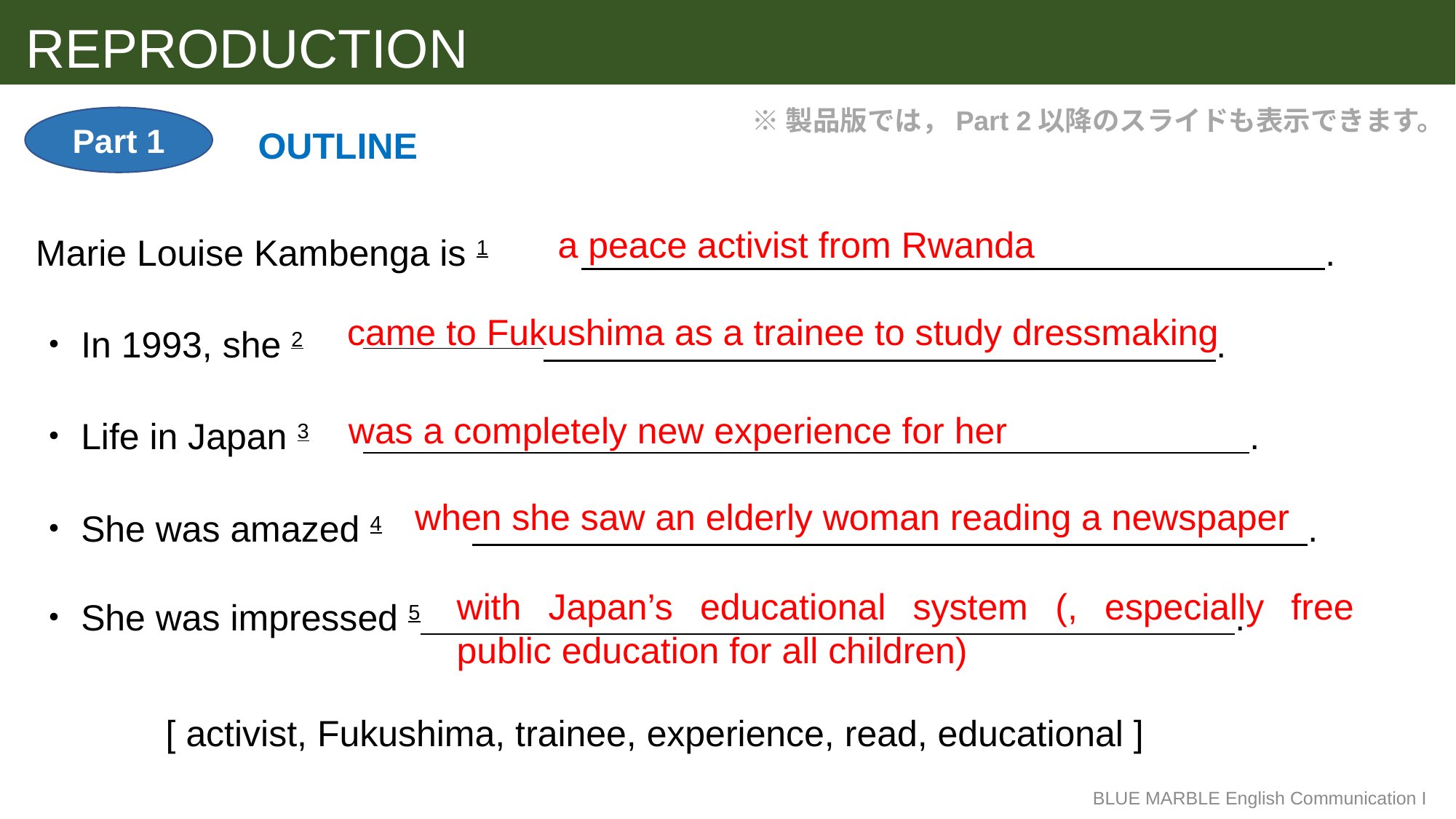

REPRODUCTION
※製品版では，Part 2以降のスライドも表示できます。
Part 1
OUTLINE
a peace activist from Rwanda
Marie Louise Kambenga is 1	                                                                         .
・In 1993, she 2	                                                                                                 .
came to Fukushima as a trainee to study dressmaking
was a completely new experience for her
・Life in Japan 3	                                                                                       .
・She was amazed 4	                                                                                  .
when she saw an elderly woman reading a newspaper
・She was impressed 5                                                                                .
with Japan’s educational system (, especially free public education for all children)
[ activist, Fukushima, trainee, experience, read, educational ]
BLUE MARBLE English Communication I